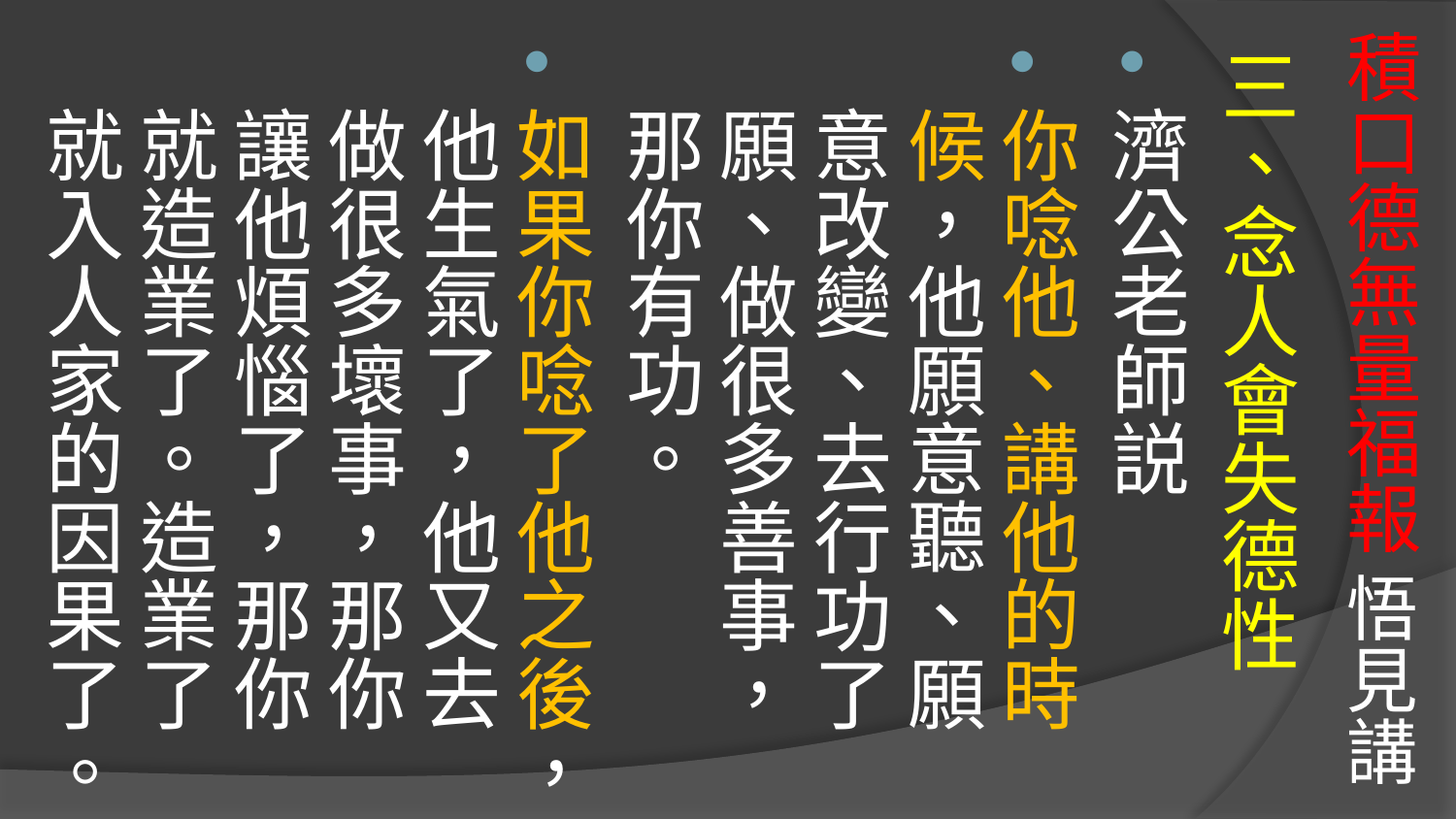

# 積口德無量福報 悟見講
三、念人會失德性
濟公老師説
你唸他、講他的時候，他願意聽、願意改變、去行功了願、做很多善事，那你有功。
如果你唸了他之後，他生氣了，他又去做很多壞事，那你讓他煩惱了，那你就造業了。造業了就入人家的因果了。